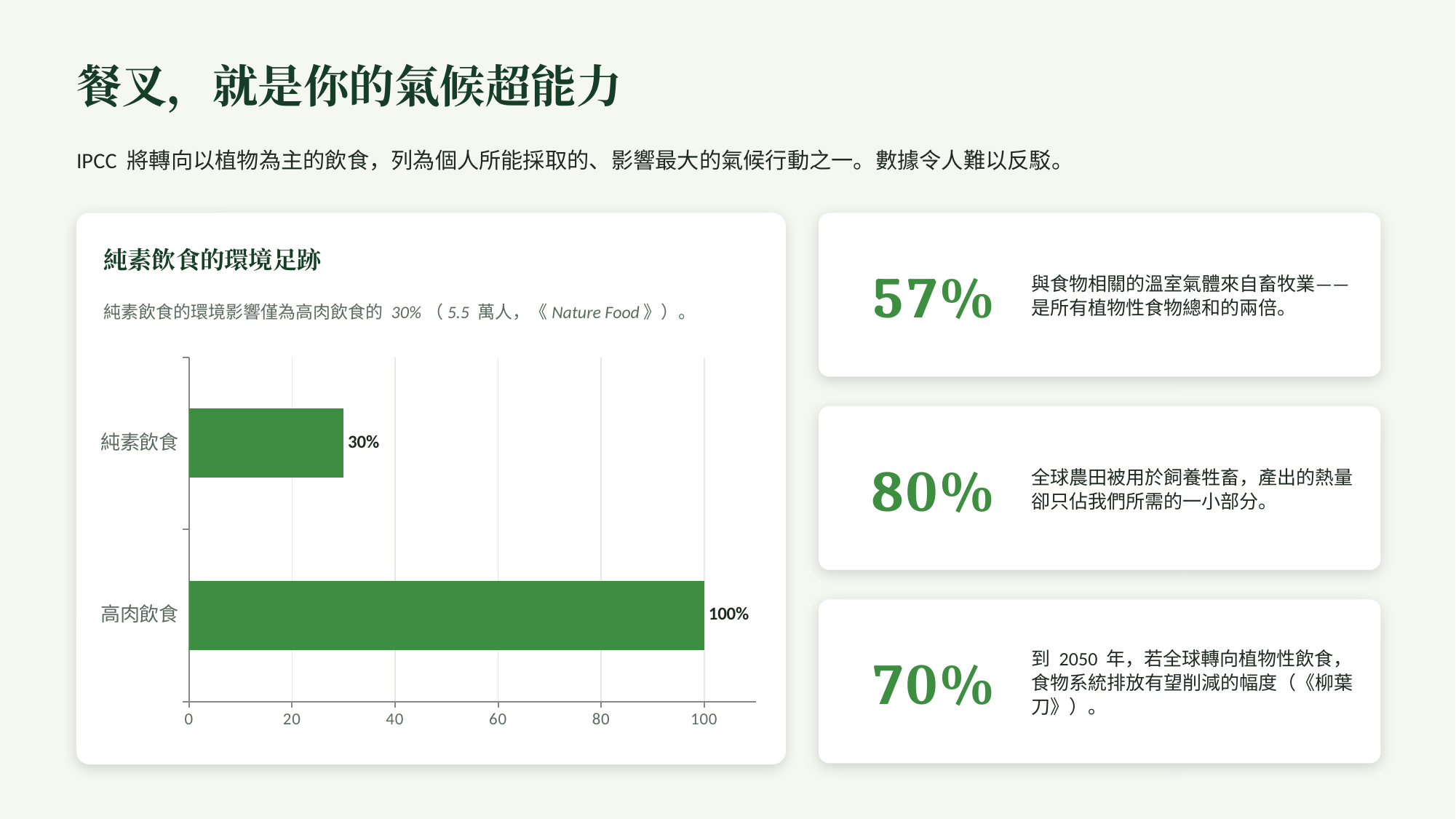

餐叉，就是你的氣候超能力
IPCC 將轉向以植物為主的飲食，列為個人所能採取的、影響最大的氣候行動之一。數據令人難以反駁。

57%
與食物相關的溫室氣體來自畜牧業——是所有植物性食物總和的兩倍。
純素飲食的環境足跡
純素飲食的環境影響僅為高肉飲食的 30%（5.5 萬人，《Nature Food》）。

### Chart

| Category | 環境影響 |
|---|---|
| 高肉飲食 | 100.0 |
| 純素飲食 | 30.0 |
80%
全球農田被用於飼養牲畜，產出的熱量卻只佔我們所需的一小部分。

70%
到 2050 年，若全球轉向植物性飲食，食物系統排放有望削減的幅度（《柳葉刀》）。